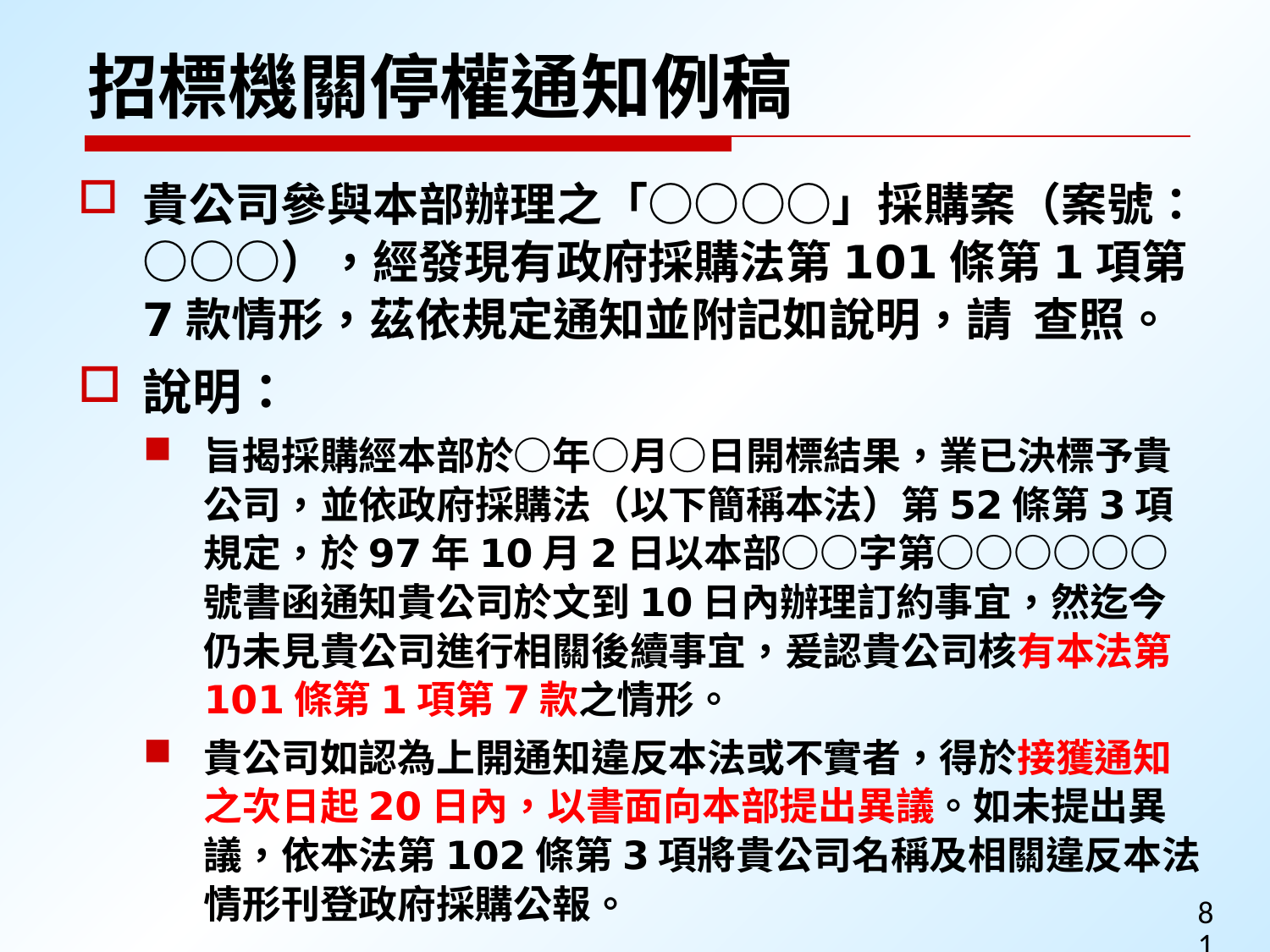

招標機關停權通知例稿
貴公司參與本部辦理之「○○○○」採購案（案號：○○○），經發現有政府採購法第101條第1項第7款情形，茲依規定通知並附記如說明，請  查照。
說明：
旨揭採購經本部於○年○月○日開標結果，業已決標予貴公司，並依政府採購法（以下簡稱本法）第52條第3項規定，於97年10月2日以本部○○字第○○○○○○號書函通知貴公司於文到10日內辦理訂約事宜，然迄今仍未見貴公司進行相關後續事宜，爰認貴公司核有本法第101條第1項第7款之情形。
貴公司如認為上開通知違反本法或不實者，得於接獲通知之次日起20日內，以書面向本部提出異議。如未提出異議，依本法第102條第3項將貴公司名稱及相關違反本法情形刊登政府採購公報。